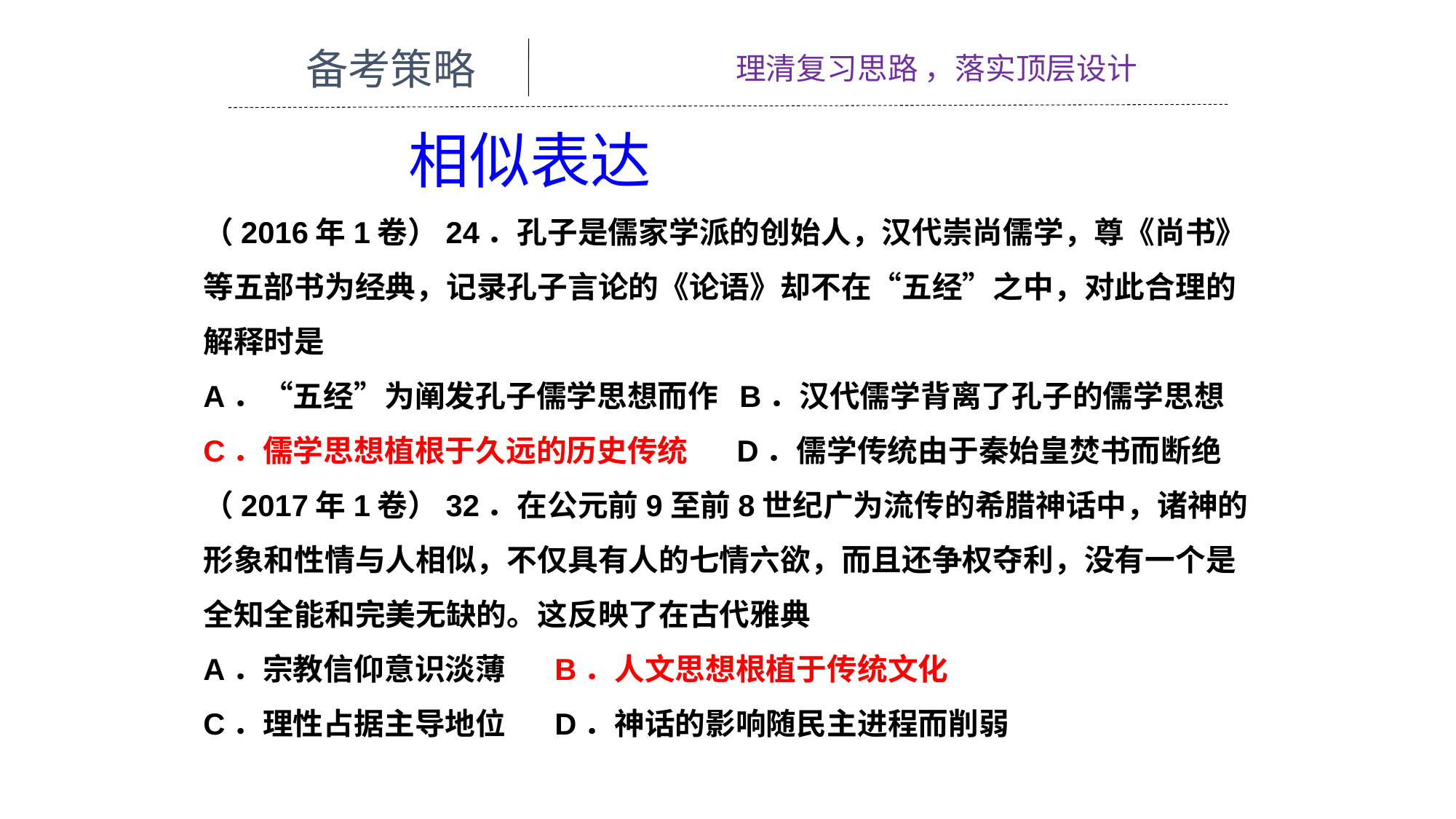

备考策略
理清复习思路 ，落实顶层设计
              相似表达
（2016年1卷）24．孔子是儒家学派的创始人，汉代崇尚儒学，尊《尚书》等五部书为经典，记录孔子言论的《论语》却不在“五经”之中，对此合理的解释时是
A．“五经”为阐发孔子儒学思想而作  B．汉代儒学背离了孔子的儒学思想
C．儒学思想植根于久远的历史传统      D．儒学传统由于秦始皇焚书而断绝
（2017年1卷）32．在公元前9至前8世纪广为流传的希腊神话中，诸神的形象和性情与人相似，不仅具有人的七情六欲，而且还争权夺利，没有一个是全知全能和完美无缺的。这反映了在古代雅典
A．宗教信仰意识淡薄      B．人文思想根植于传统文化
C．理性占据主导地位      D．神话的影响随民主进程而削弱